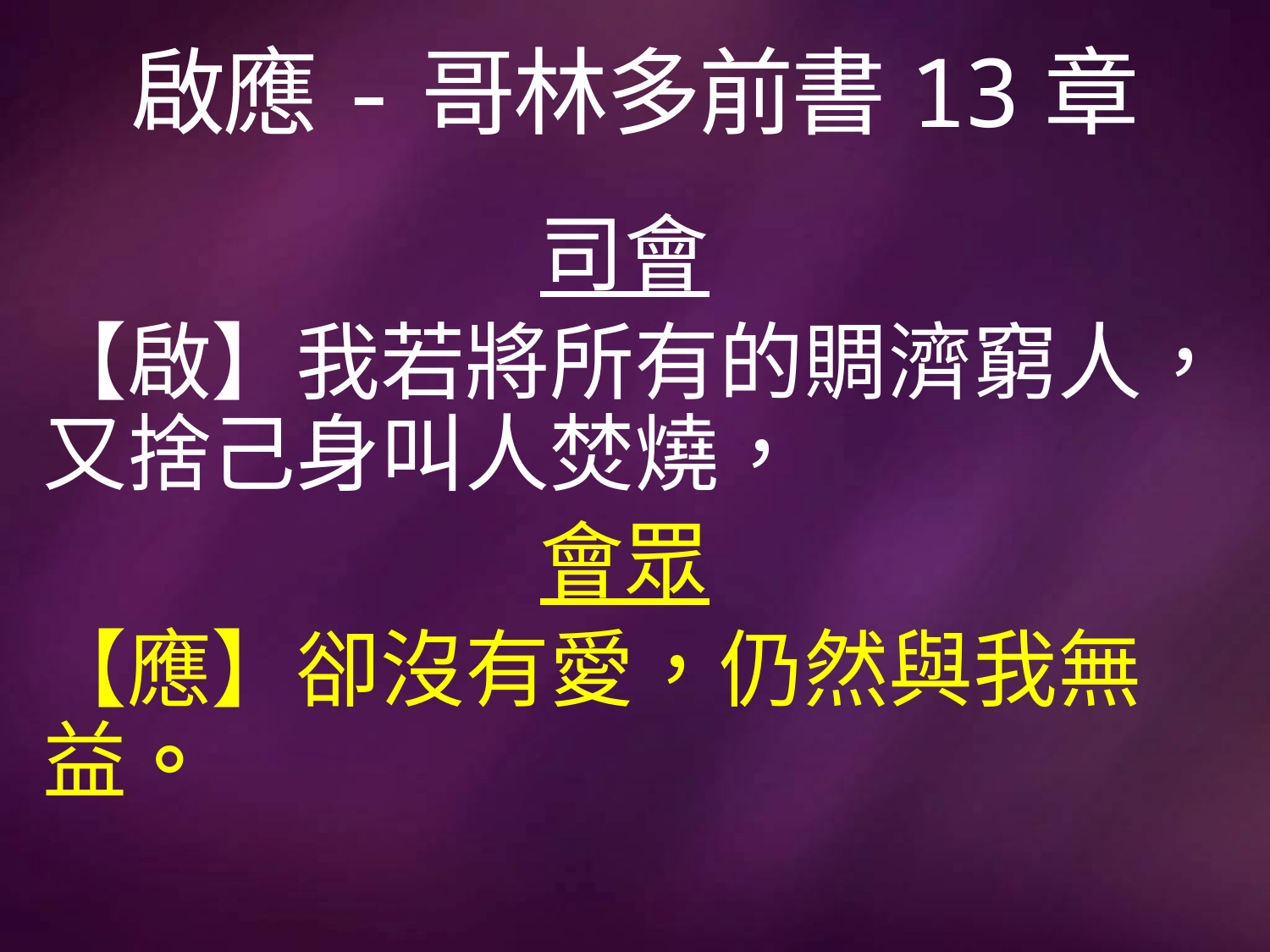

# 啟應-哥林多前書13章
司會
【啟】我若將所有的賙濟窮人，又捨己身叫人焚燒，
會眾
【應】卻沒有愛，仍然與我無益。